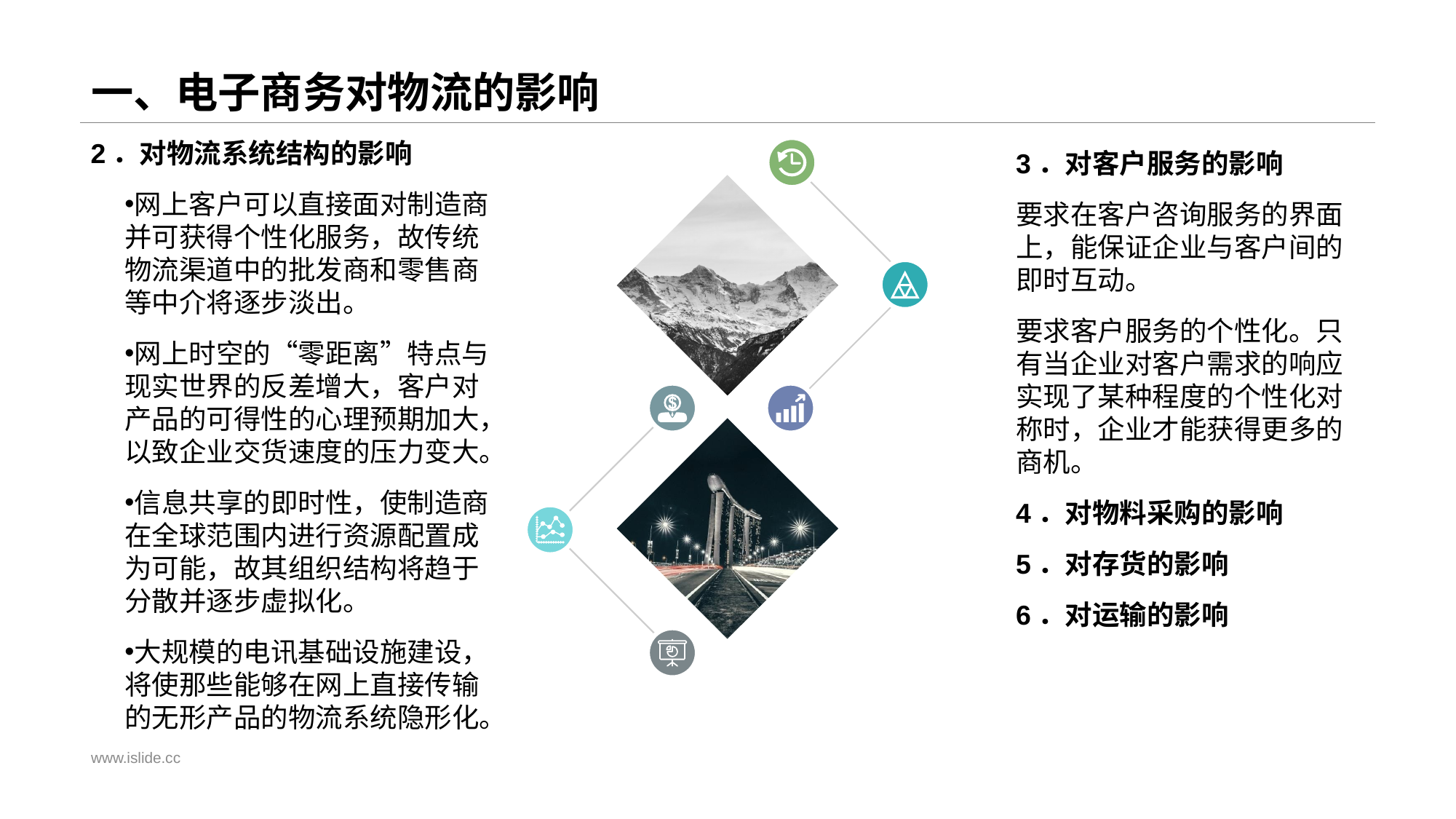

# 一、电子商务对物流的影响
2．对物流系统结构的影响
网上客户可以直接面对制造商并可获得个性化服务，故传统物流渠道中的批发商和零售商等中介将逐步淡出。
网上时空的“零距离”特点与现实世界的反差增大，客户对产品的可得性的心理预期加大，以致企业交货速度的压力变大。
信息共享的即时性，使制造商在全球范围内进行资源配置成为可能，故其组织结构将趋于分散并逐步虚拟化。
大规模的电讯基础设施建设，将使那些能够在网上直接传输的无形产品的物流系统隐形化。

3．对客户服务的影响
要求在客户咨询服务的界面上，能保证企业与客户间的即时互动。
要求客户服务的个性化。只有当企业对客户需求的响应实现了某种程度的个性化对称时，企业才能获得更多的商机。
4．对物料采购的影响
5．对存货的影响
6．对运输的影响
www.islide.cc
5